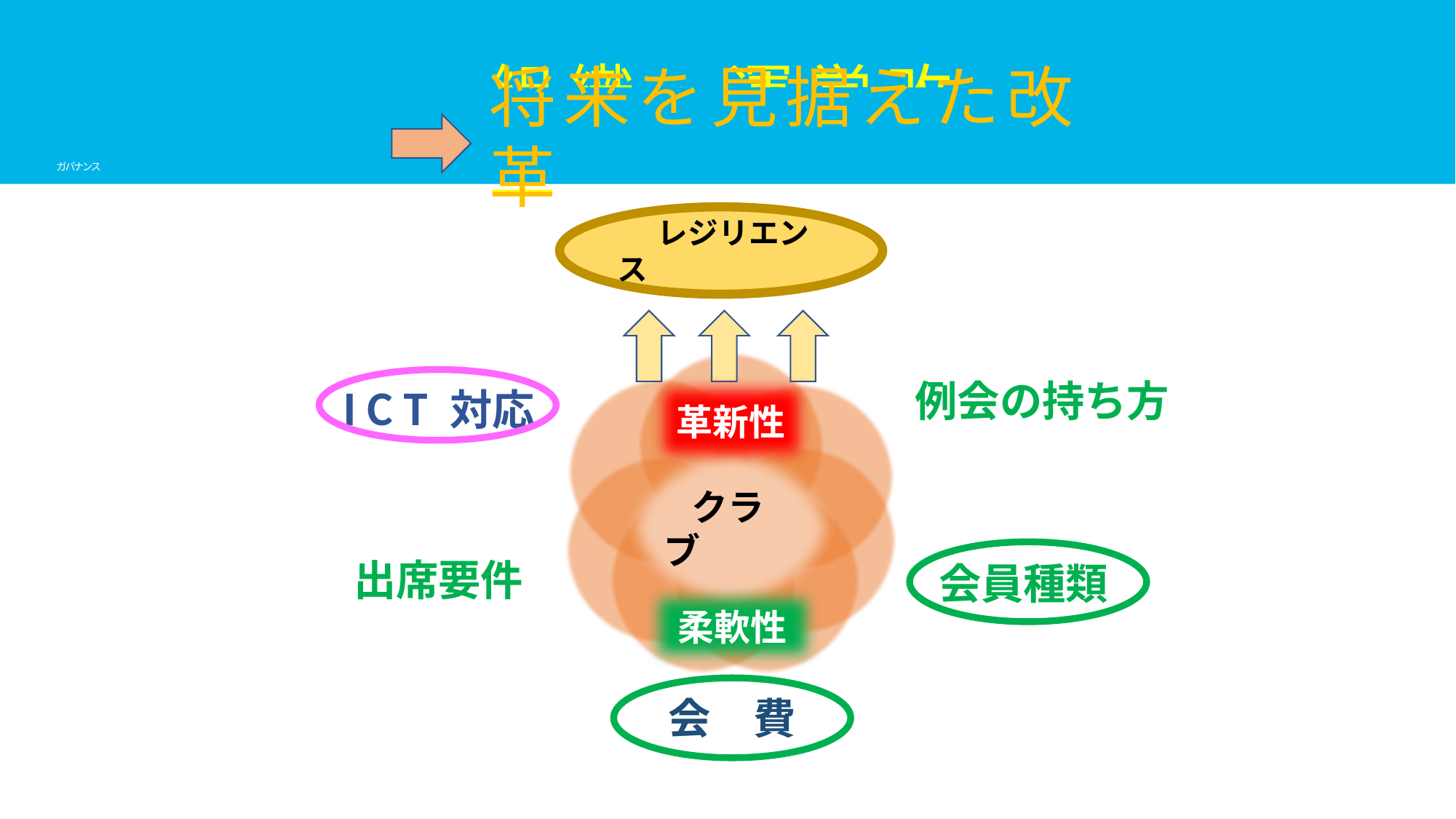

将来を見据えた改革
# ガバナンス
組織・運営改革

       I C T 対応
会員種類
会　費
出席要件
例会の持ち方

 　レジリエンス

革新性

 クラブ

柔軟性